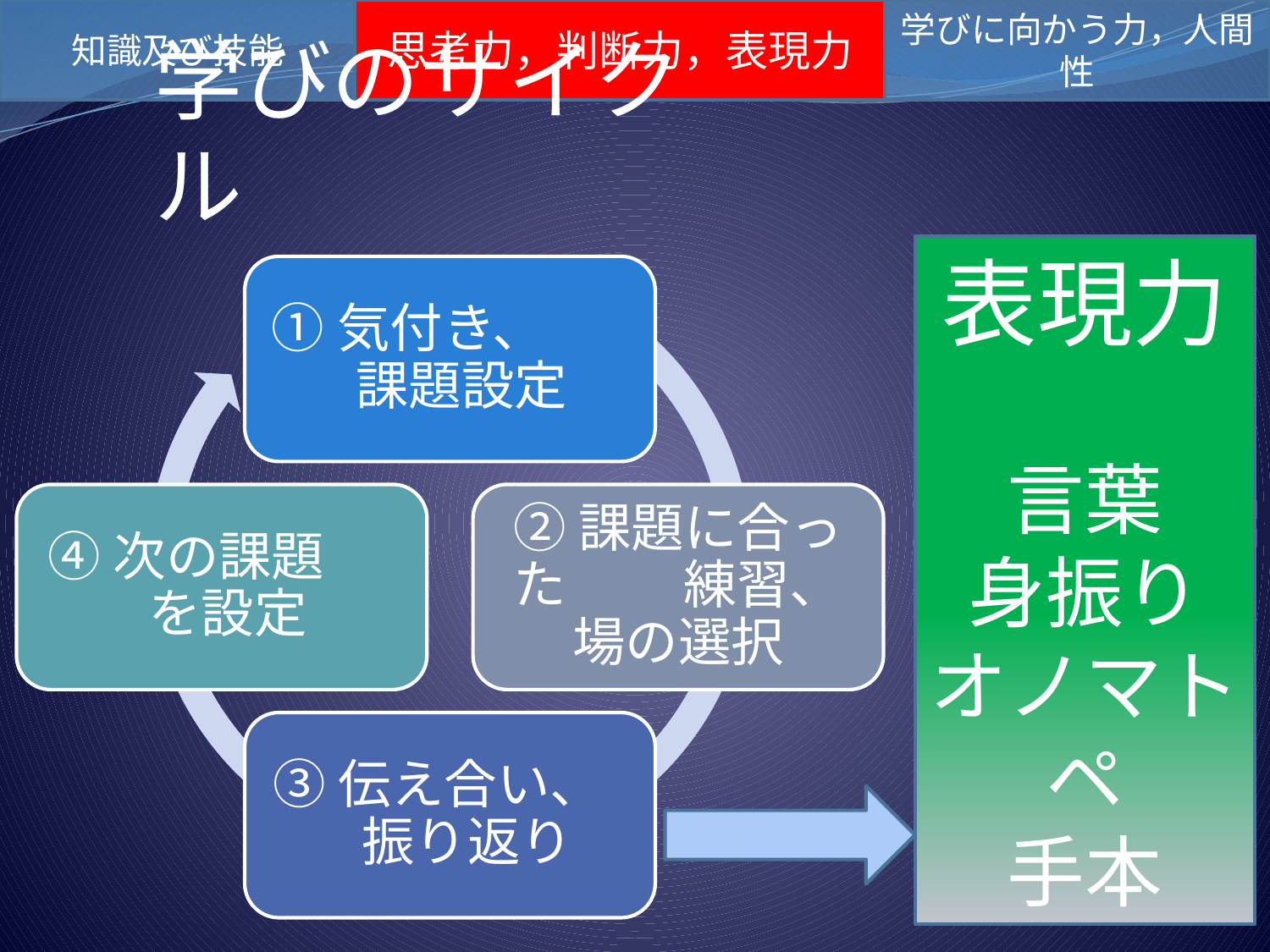

知識及び技能
思考力，判断力，表現力
学びに向かう力，人間性
学びのサイクル
表現力

言葉
身振り
オノマトペ
手本

①気付き、          課題設定
④次の課題        を設定
②課題に合った 　　練習、場の選択
③伝え合い、      振り返り